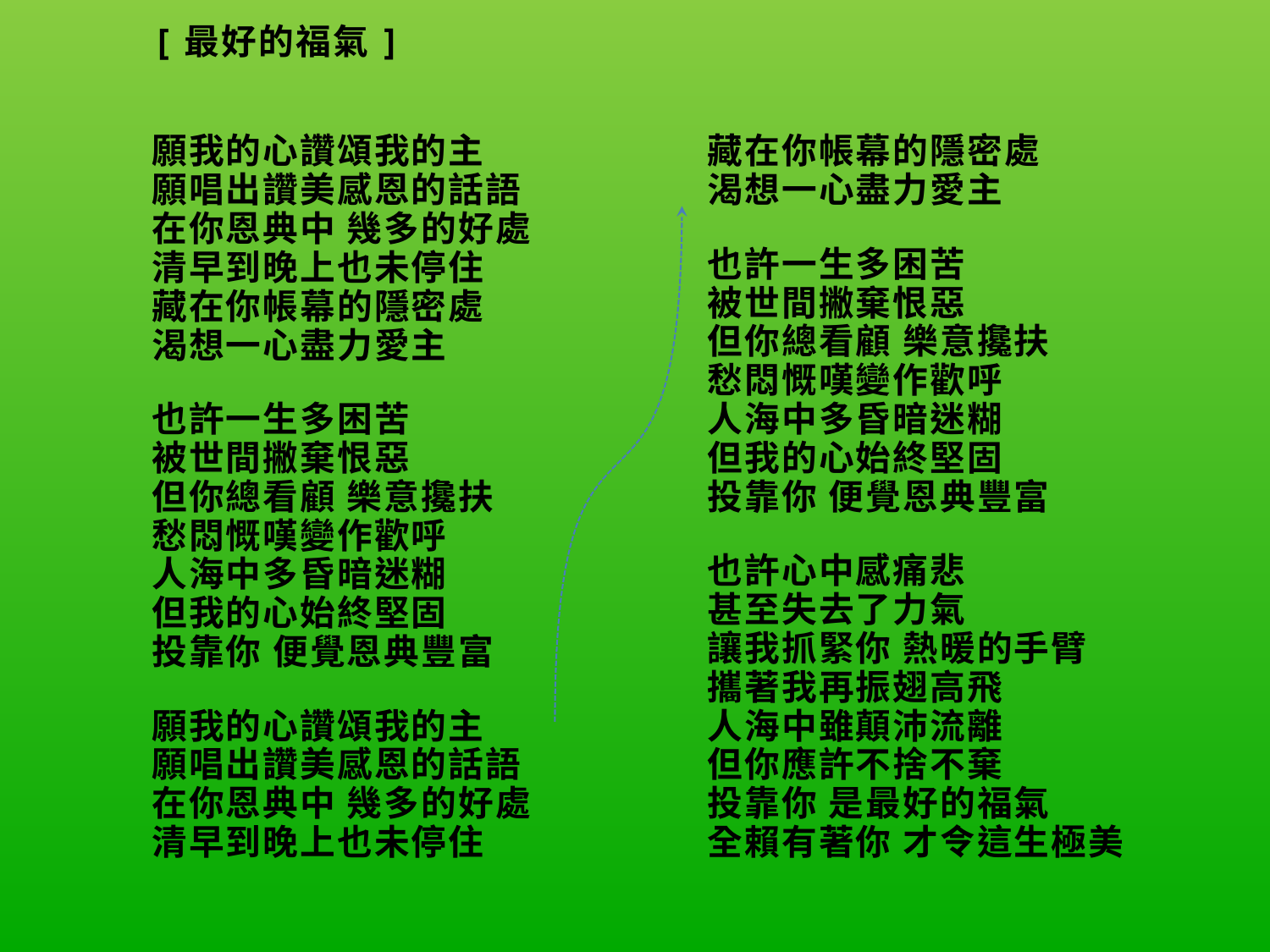

| [最好的福氣]   願我的心讚頌我的主 願唱出讚美感恩的話語 在你恩典中 幾多的好處 清早到晚上也未停住 藏在你帳幕的隱密處 渴想一心盡力愛主   也許一生多困苦 被世間撇棄恨惡 但你總看顧 樂意攙扶 愁悶慨嘆變作歡呼 人海中多昏暗迷糊 但我的心始終堅固 投靠你 便覺恩典豐富   願我的心讚頌我的主 願唱出讚美感恩的話語 在你恩典中 幾多的好處 清早到晚上也未停住 | 藏在你帳幕的隱密處 渴想一心盡力愛主   也許一生多困苦 被世間撇棄恨惡 但你總看顧 樂意攙扶 愁悶慨嘆變作歡呼 人海中多昏暗迷糊 但我的心始終堅固 投靠你 便覺恩典豐富   也許心中感痛悲 甚至失去了力氣 讓我抓緊你 熱暖的手臂 攜著我再振翅高飛 人海中雖顛沛流離 但你應許不捨不棄 投靠你 是最好的福氣 全賴有著你 才令這生極美 |
| --- | --- |